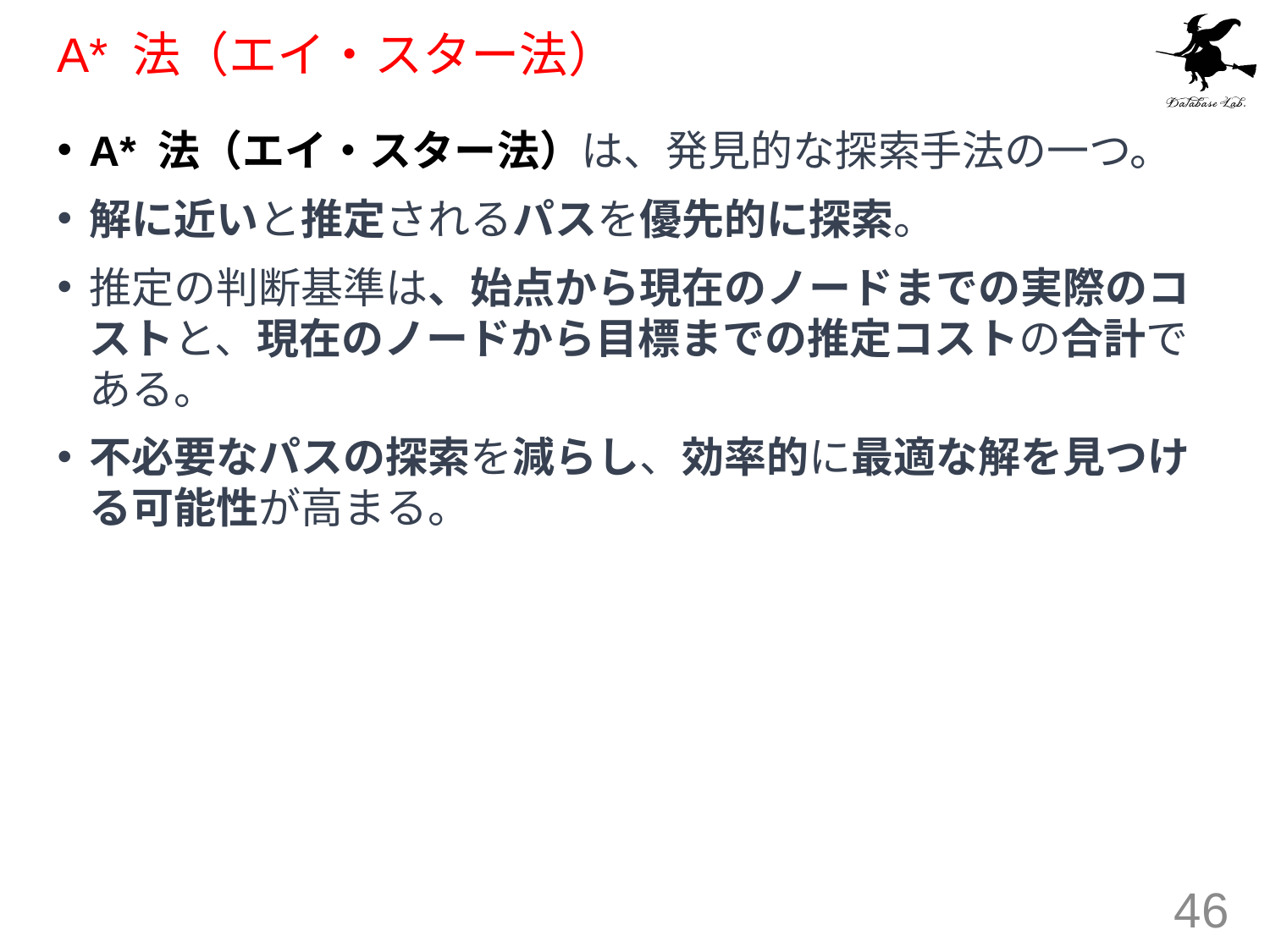

# A* 法（エイ・スター法）
A* 法（エイ・スター法）は、発見的な探索手法の一つ。
解に近いと推定されるパスを優先的に探索。
推定の判断基準は、始点から現在のノードまでの実際のコストと、現在のノードから目標までの推定コストの合計である。
不必要なパスの探索を減らし、効率的に最適な解を見つける可能性が高まる。
46